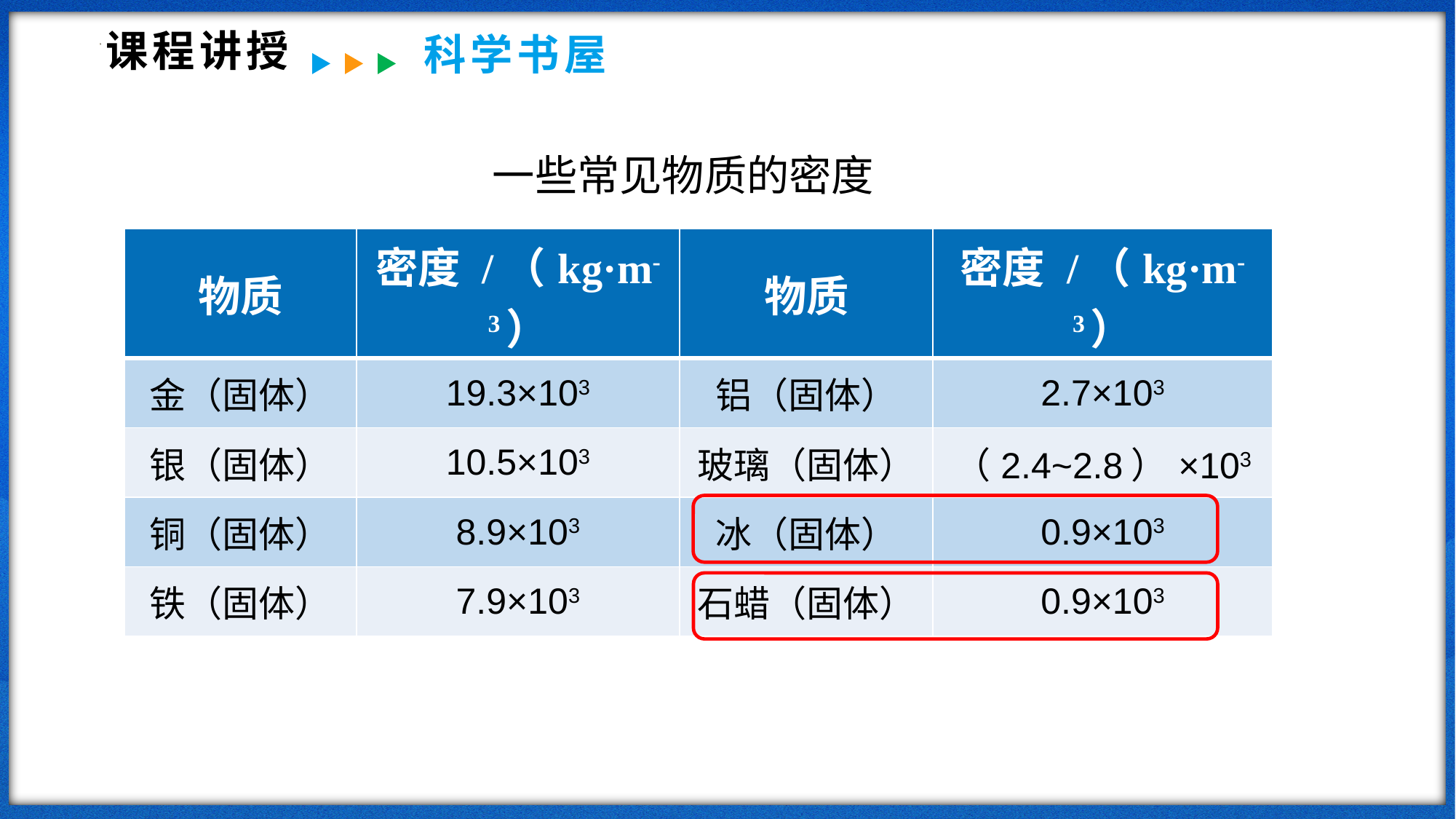

课程讲授
科学书屋

一些常见物质的密度
| 物质 | 密度 /（kg·m-3） | 物质 | 密度 /（kg·m-3） |
| --- | --- | --- | --- |
| 金（固体） | 19.3×103 | 铝（固体） | 2.7×103 |
| 银（固体） | 10.5×103 | 玻璃（固体） | （2.4~2.8）×103 |
| 铜（固体） | 8.9×103 | 冰（固体） | 0.9×103 |
| 铁（固体） | 7.9×103 | 石蜡（固体） | 0.9×103 |